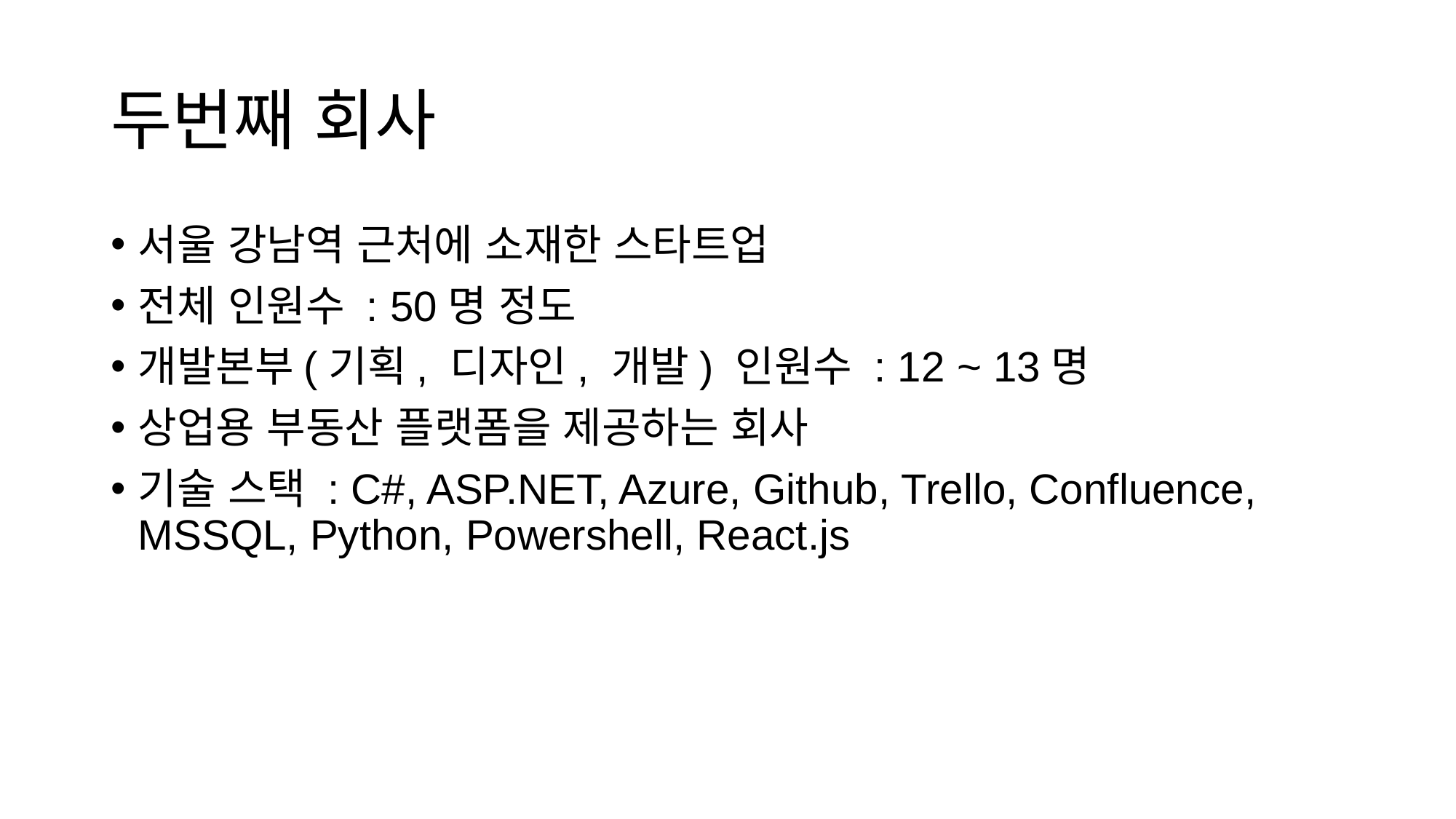

# 두번째 회사
서울 강남역 근처에 소재한 스타트업
전체 인원수 : 50명 정도
개발본부(기획, 디자인, 개발) 인원수 : 12 ~ 13명
상업용 부동산 플랫폼을 제공하는 회사
기술 스택 : C#, ASP.NET, Azure, Github, Trello, Confluence, MSSQL, Python, Powershell, React.js